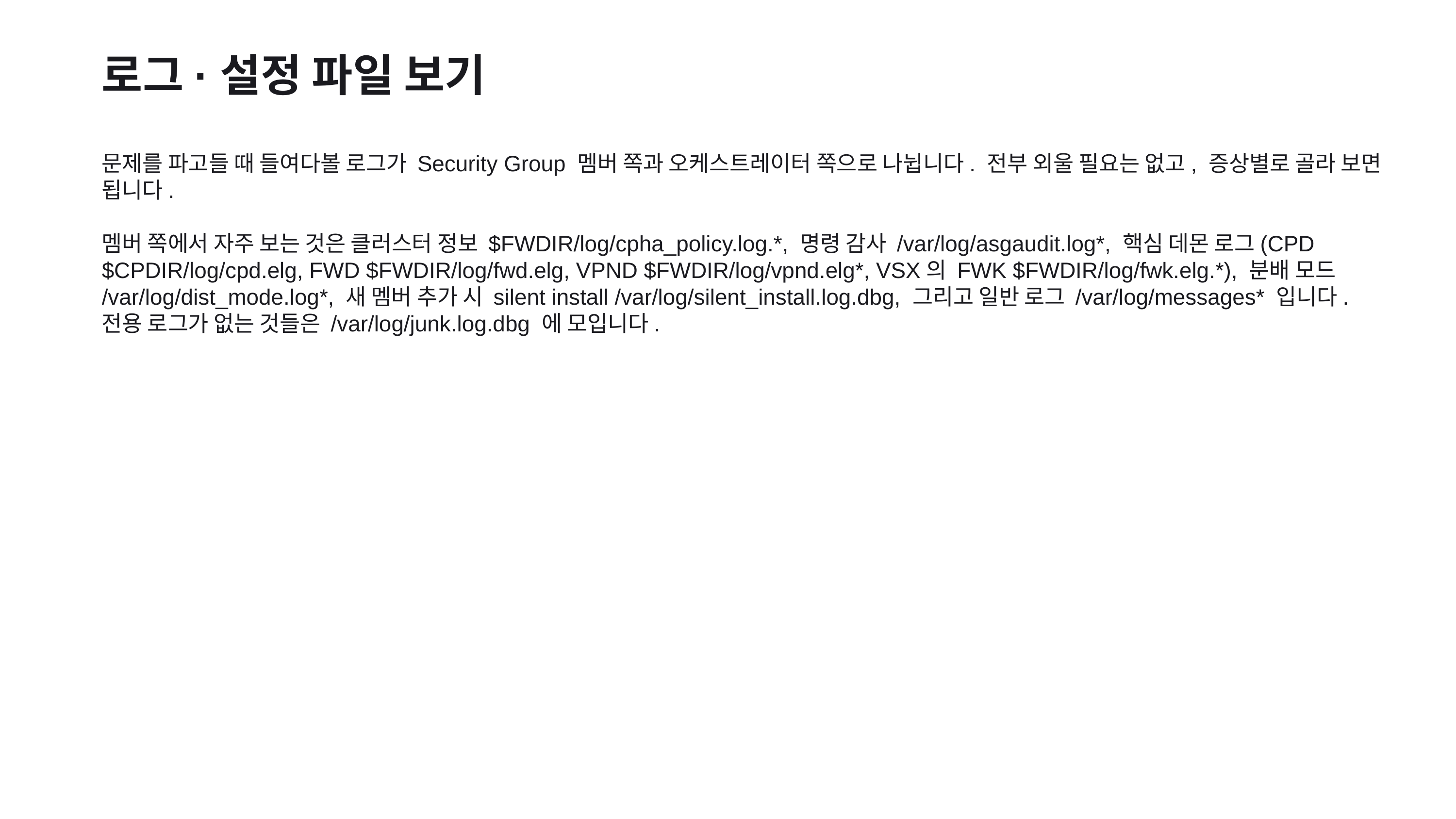

로그·설정 파일 보기
문제를 파고들 때 들여다볼 로그가 Security Group 멤버 쪽과 오케스트레이터 쪽으로 나뉩니다. 전부 외울 필요는 없고, 증상별로 골라 보면 됩니다.

멤버 쪽에서 자주 보는 것은 클러스터 정보 $FWDIR/log/cpha_policy.log.*, 명령 감사 /var/log/asgaudit.log*, 핵심 데몬 로그(CPD $CPDIR/log/cpd.elg, FWD $FWDIR/log/fwd.elg, VPND $FWDIR/log/vpnd.elg*, VSX의 FWK $FWDIR/log/fwk.elg.*), 분배 모드 /var/log/dist_mode.log*, 새 멤버 추가 시 silent install /var/log/silent_install.log.dbg, 그리고 일반 로그 /var/log/messages* 입니다. 전용 로그가 없는 것들은 /var/log/junk.log.dbg 에 모입니다.